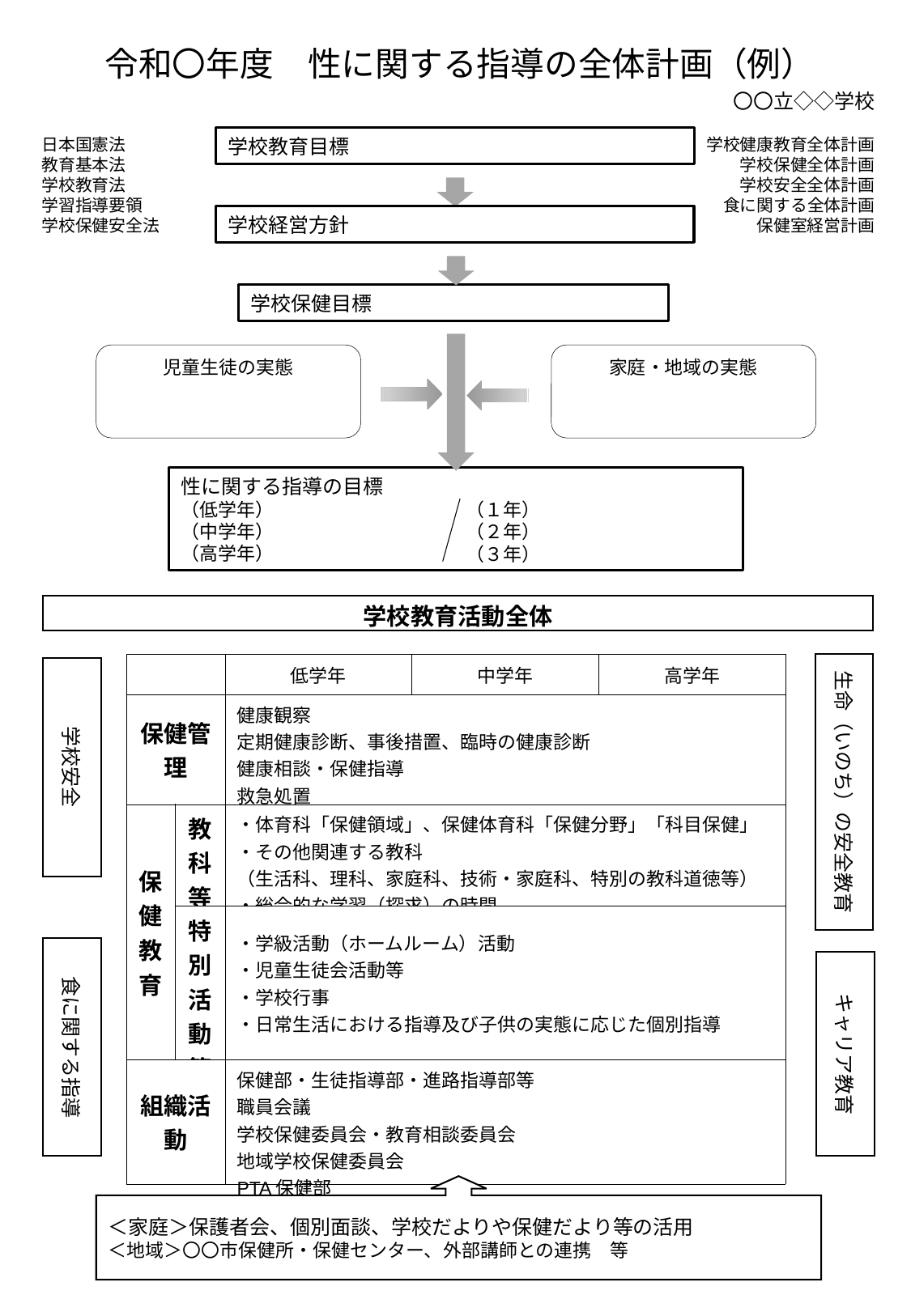

令和〇年度　性に関する指導の全体計画（例）
〇〇立◇◇学校
日本国憲法
教育基本法
学校教育法
学習指導要領
学校保健安全法
学校教育目標
学校健康教育全体計画
学校保健全体計画
学校安全全体計画
食に関する全体計画
保健室経営計画

学校経営方針

学校保健目標
児童生徒の実態
家庭・地域の実態

性に関する指導の目標
（低学年）
（中学年）
（高学年）
（１年）
（２年）
（３年）
学校教育活動全体
生命（いのち）の安全教育
|  |  | 低学年 | 中学年 | 高学年 |
| --- | --- | --- | --- | --- |
| 保健管理 |  | 健康観察 定期健康診断、事後措置、臨時の健康診断 健康相談・保健指導 救急処置 |  |  |
| 保健教育 | 教科等 | ・体育科「保健領域」、保健体育科「保健分野」「科目保健」 ・その他関連する教科 （生活科、理科、家庭科、技術・家庭科、特別の教科道徳等） ・総合的な学習（探求）の時間 |  |  |
|  | 特別活動等 | ・学級活動（ホームルーム）活動 ・児童生徒会活動等 ・学校行事 ・日常生活における指導及び子供の実態に応じた個別指導 |  |  |
| 組織活動 |  | 保健部・生徒指導部・進路指導部等 職員会議 学校保健委員会・教育相談委員会 地域学校保健委員会 PTA保健部 |  |  |
学校安全
食に関する指導
キャリア教育
＜家庭＞保護者会、個別面談、学校だよりや保健だより等の活用
＜地域＞〇〇市保健所・保健センター、外部講師との連携　等